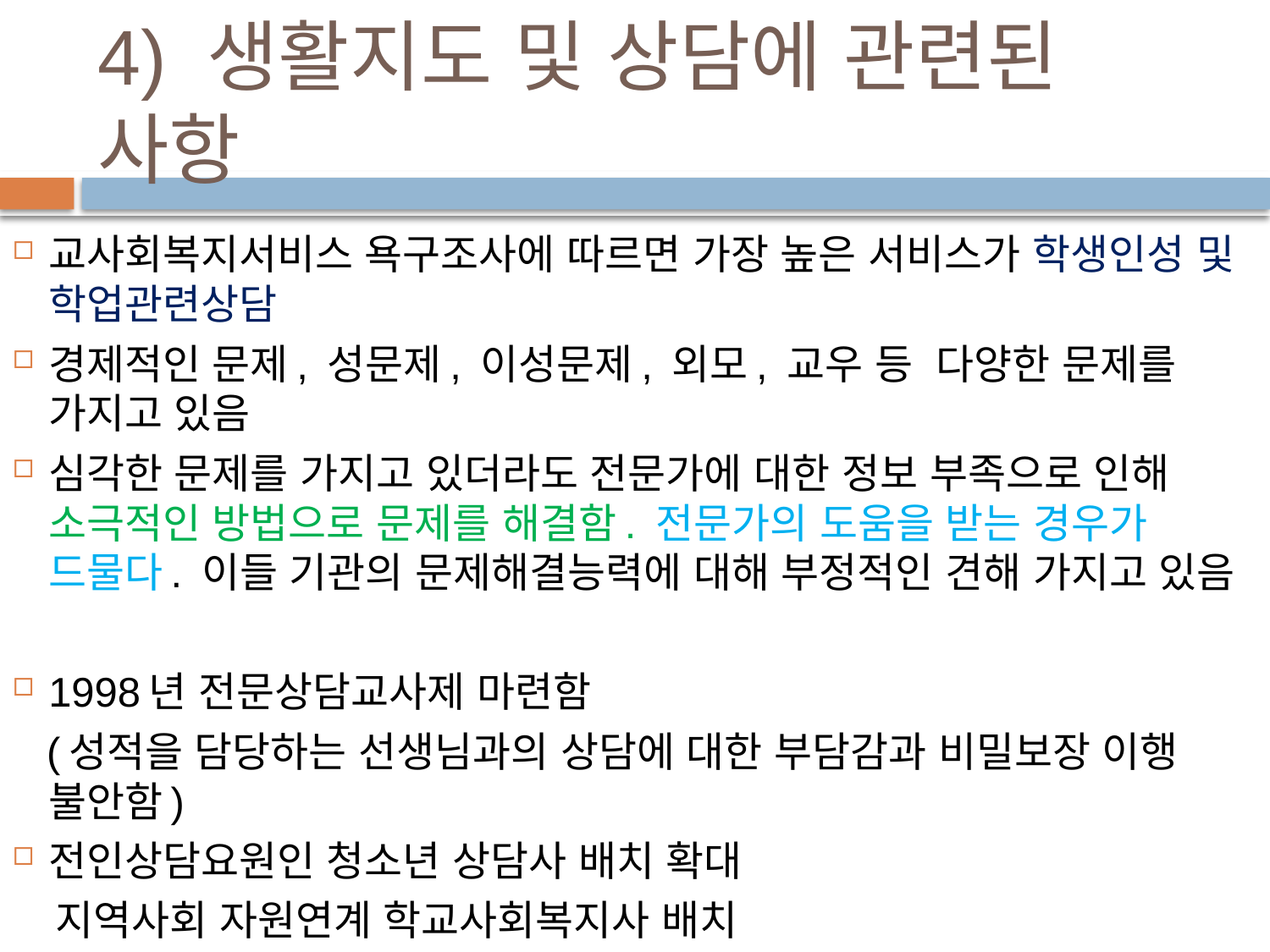

# 4) 생활지도 및 상담에 관련된 사항
교사회복지서비스 욕구조사에 따르면 가장 높은 서비스가 학생인성 및 학업관련상담
경제적인 문제, 성문제, 이성문제, 외모, 교우 등  다양한 문제를 가지고 있음
심각한 문제를 가지고 있더라도 전문가에 대한 정보 부족으로 인해 소극적인 방법으로 문제를 해결함. 전문가의 도움을 받는 경우가 드물다. 이들 기관의 문제해결능력에 대해 부정적인 견해 가지고 있음

1998년 전문상담교사제 마련함
   (성적을 담당하는 선생님과의 상담에 대한 부담감과 비밀보장 이행 불안함)
전인상담요원인 청소년 상담사 배치 확대
   지역사회 자원연계 학교사회복지사 배치